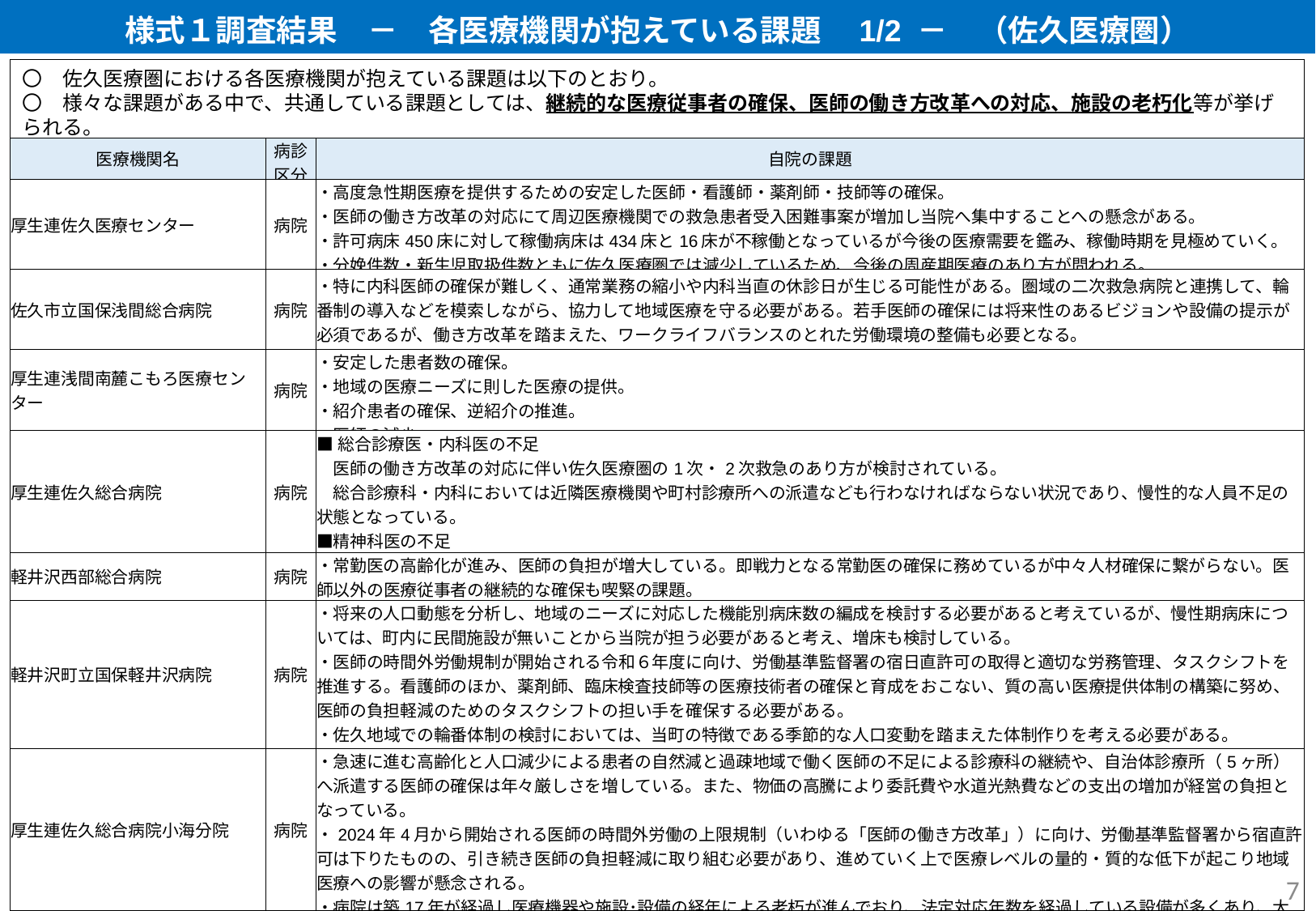

様式１調査結果　－　各医療機関が抱えている課題　1/2 －　（佐久医療圏）
〇　佐久医療圏における各医療機関が抱えている課題は以下のとおり。
〇　様々な課題がある中で、共通している課題としては、継続的な医療従事者の確保、医師の働き方改革への対応、施設の老朽化等が挙げられる。
| 医療機関名 | 病診 区分 | 自院の課題 |
| --- | --- | --- |
| 厚生連佐久医療センター | 病院 | ・高度急性期医療を提供するための安定した医師・看護師・薬剤師・技師等の確保。 ・医師の働き方改革の対応にて周辺医療機関での救急患者受入困難事案が増加し当院へ集中することへの懸念がある。 ・許可病床450床に対して稼働病床は434床と16床が不稼働となっているが今後の医療需要を鑑み、稼働時期を見極めていく。 ・分娩件数・新生児取扱件数ともに佐久医療圏では減少しているため、今後の周産期医療のあり方が問われる。 |
| 佐久市立国保浅間総合病院 | 病院 | ・特に内科医師の確保が難しく、通常業務の縮小や内科当直の休診日が生じる可能性がある。圏域の二次救急病院と連携して、輪番制の導入などを模索しながら、協力して地域医療を守る必要がある。若手医師の確保には将来性のあるビジョンや設備の提示が必須であるが、働き方改革を踏まえた、ワークライフバランスのとれた労働環境の整備も必要となる。 |
| 厚生連浅間南麓こもろ医療センター | 病院 | ・安定した患者数の確保。 ・地域の医療ニーズに則した医療の提供。 ・紹介患者の確保、逆紹介の推進。 ・医師の減少 |
| 厚生連佐久総合病院 | 病院 | ■総合診療医・内科医の不足 　医師の働き方改革の対応に伴い佐久医療圏の1次・2次救急のあり方が検討されている。 　総合診療科・内科においては近隣医療機関や町村診療所への派遣なども行わなければならない状況であり、慢性的な人員不足の状態となっている。 ■精神科医の不足 　医師の退職に伴い外来診療や入院診療において受け入れ制限しており地域ニーズに応えられない状況が続いている。 |
| 軽井沢西部総合病院 | 病院 | ・常勤医の高齢化が進み、医師の負担が増大している。即戦力となる常勤医の確保に務めているが中々人材確保に繋がらない。医師以外の医療従事者の継続的な確保も喫緊の課題。 |
| 軽井沢町立国保軽井沢病院 | 病院 | ・将来の人口動態を分析し、地域のニーズに対応した機能別病床数の編成を検討する必要があると考えているが、慢性期病床については、町内に民間施設が無いことから当院が担う必要があると考え、増床も検討している。 ・医師の時間外労働規制が開始される令和６年度に向け、労働基準監督署の宿日直許可の取得と適切な労務管理、タスクシフトを推進する。看護師のほか、薬剤師、臨床検査技師等の医療技術者の確保と育成をおこない、質の高い医療提供体制の構築に努め、医師の負担軽減のためのタスクシフトの担い手を確保する必要がある。 ・佐久地域での輪番体制の検討においては、当町の特徴である季節的な人口変動を踏まえた体制作りを考える必要がある。 ・機能別病床数について、地域の医療ニーズや近隣の医療機関との連携状況を分析したうえで大幅な変更を検討している。 |
| 厚生連佐久総合病院小海分院 | 病院 | ・急速に進む高齢化と人口減少による患者の自然減と過疎地域で働く医師の不足による診療科の継続や、自治体診療所（5ヶ所）へ派遣する医師の確保は年々厳しさを増している。また、物価の高騰により委託費や水道光熱費などの支出の増加が経営の負担となっている。 ・2024年4月から開始される医師の時間外労働の上限規制（いわゆる「医師の働き方改革」）に向け、労働基準監督署から宿直許可は下りたものの、引き続き医師の負担軽減に取り組む必要があり、進めていく上で医療レベルの量的・質的な低下が起こり地域医療への影響が懸念される。 ・病院は築17年が経過し医療機器や施設･設備の経年による老朽が進んでおり、法定対応年数を経過している設備が多くあり、大規模な修繕や機器更新の必要とする時期を迎えている。買い替えや長寿命化の保守・修繕などの予算の確保が課題となっている。 |
7